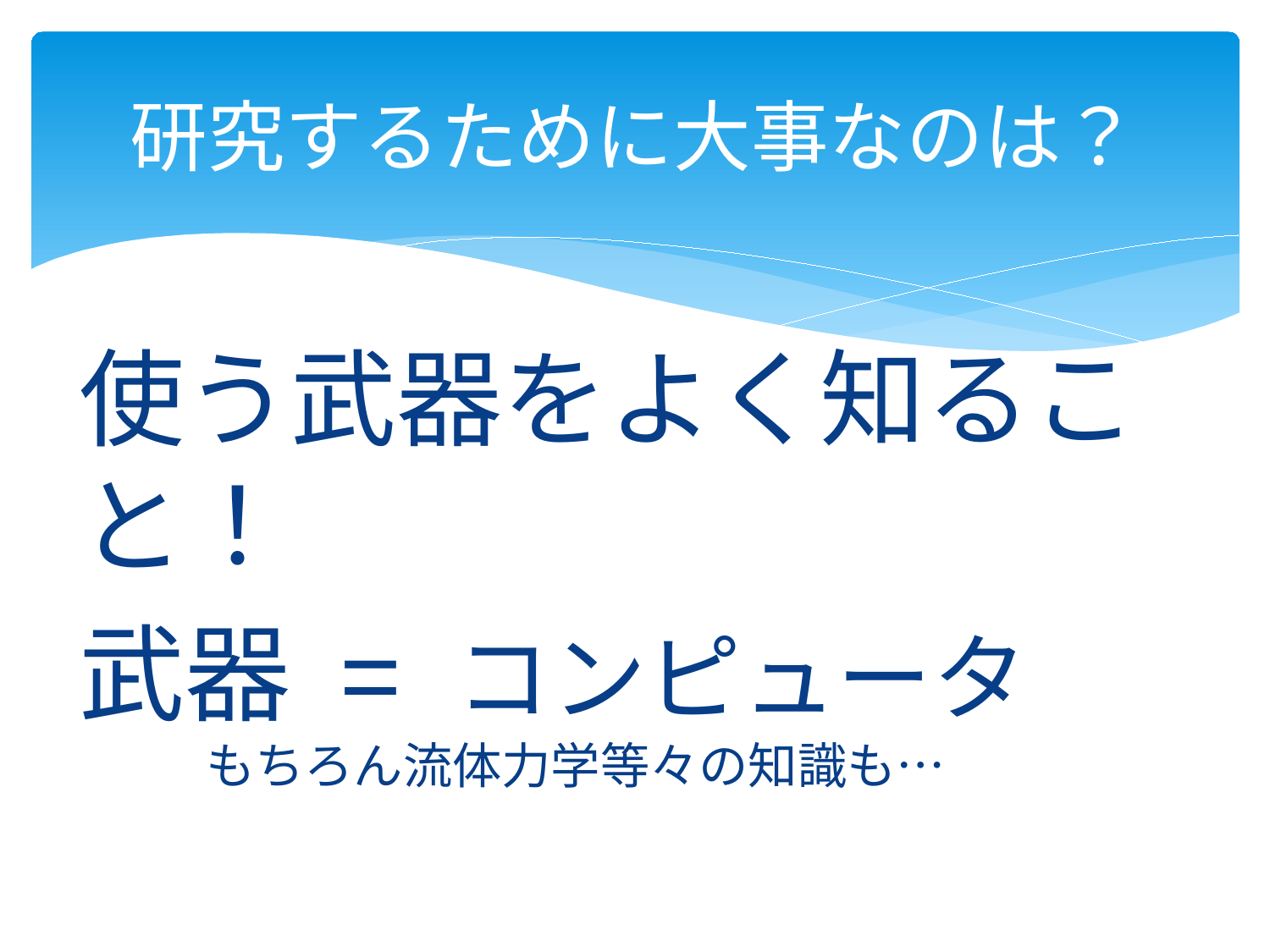

# 研究するために大事なのは？
使う武器をよく知ること！
武器 = コンピュータ
	もちろん流体力学等々の知識も…